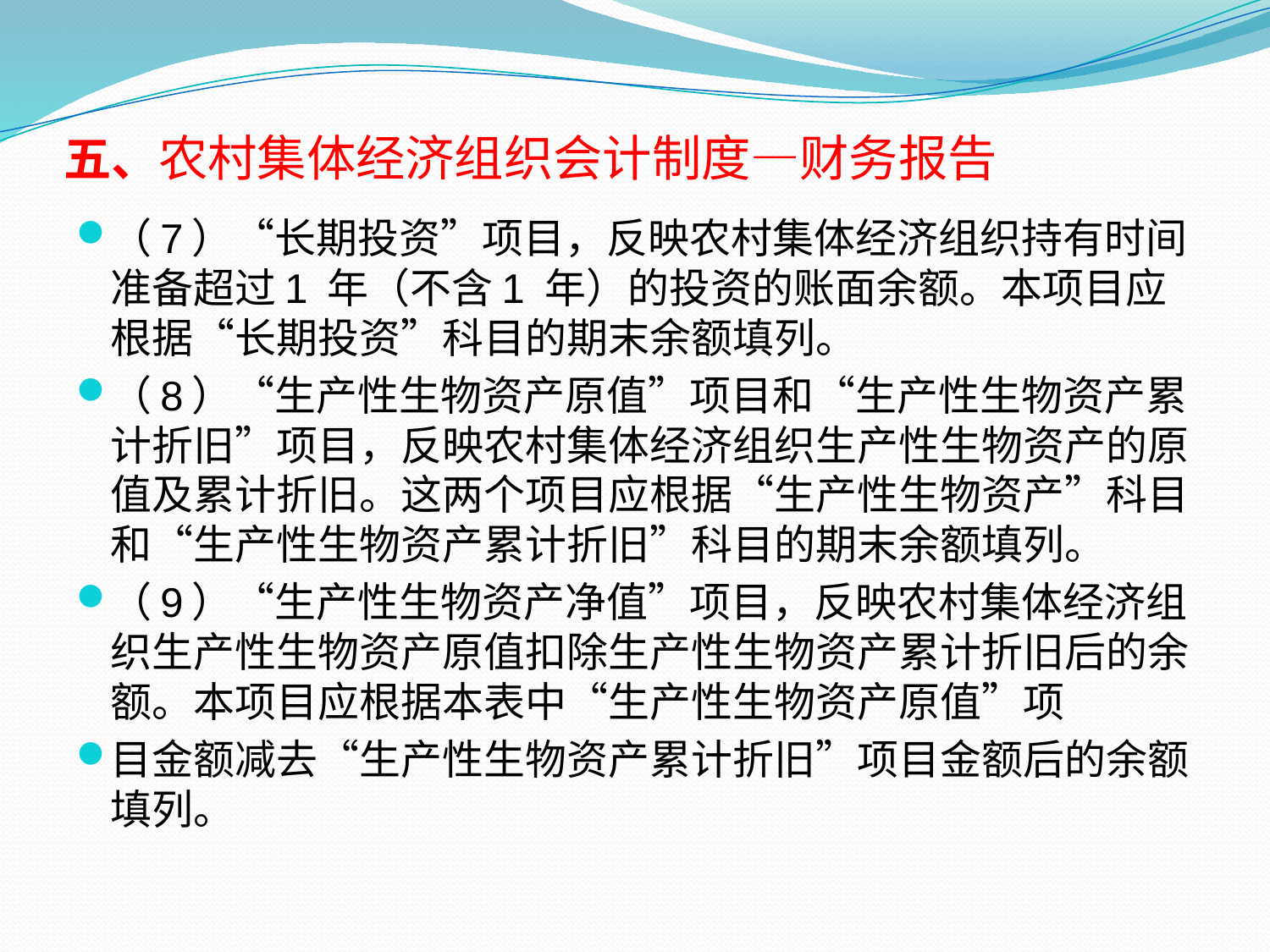

# 五、农村集体经济组织会计制度—财务报告
（7）“长期投资”项目，反映农村集体经济组织持有时间准备超过1 年（不含1 年）的投资的账面余额。本项目应根据“长期投资”科目的期末余额填列。
（8）“生产性生物资产原值”项目和“生产性生物资产累计折旧”项目，反映农村集体经济组织生产性生物资产的原值及累计折旧。这两个项目应根据“生产性生物资产”科目和“生产性生物资产累计折旧”科目的期末余额填列。
（9）“生产性生物资产净值”项目，反映农村集体经济组织生产性生物资产原值扣除生产性生物资产累计折旧后的余额。本项目应根据本表中“生产性生物资产原值”项
目金额减去“生产性生物资产累计折旧”项目金额后的余额填列。